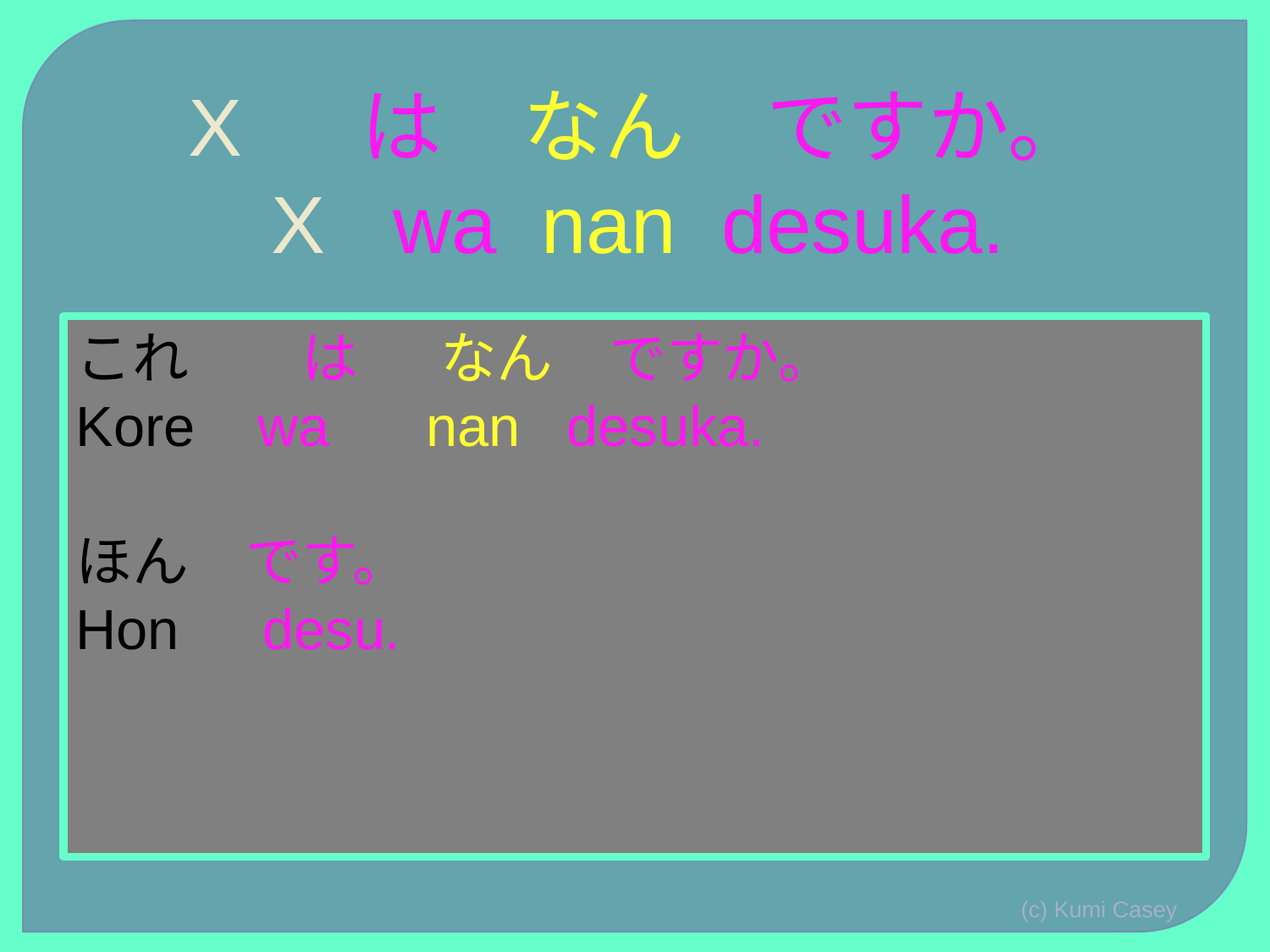

# X　 は　なん　ですか。 X   wa  nan  desuka.
これ　　は　  なん　ですか。
Kore    wa　 nan   desuka.

ほん　です。
Hon　desu.

(c) Kumi Casey